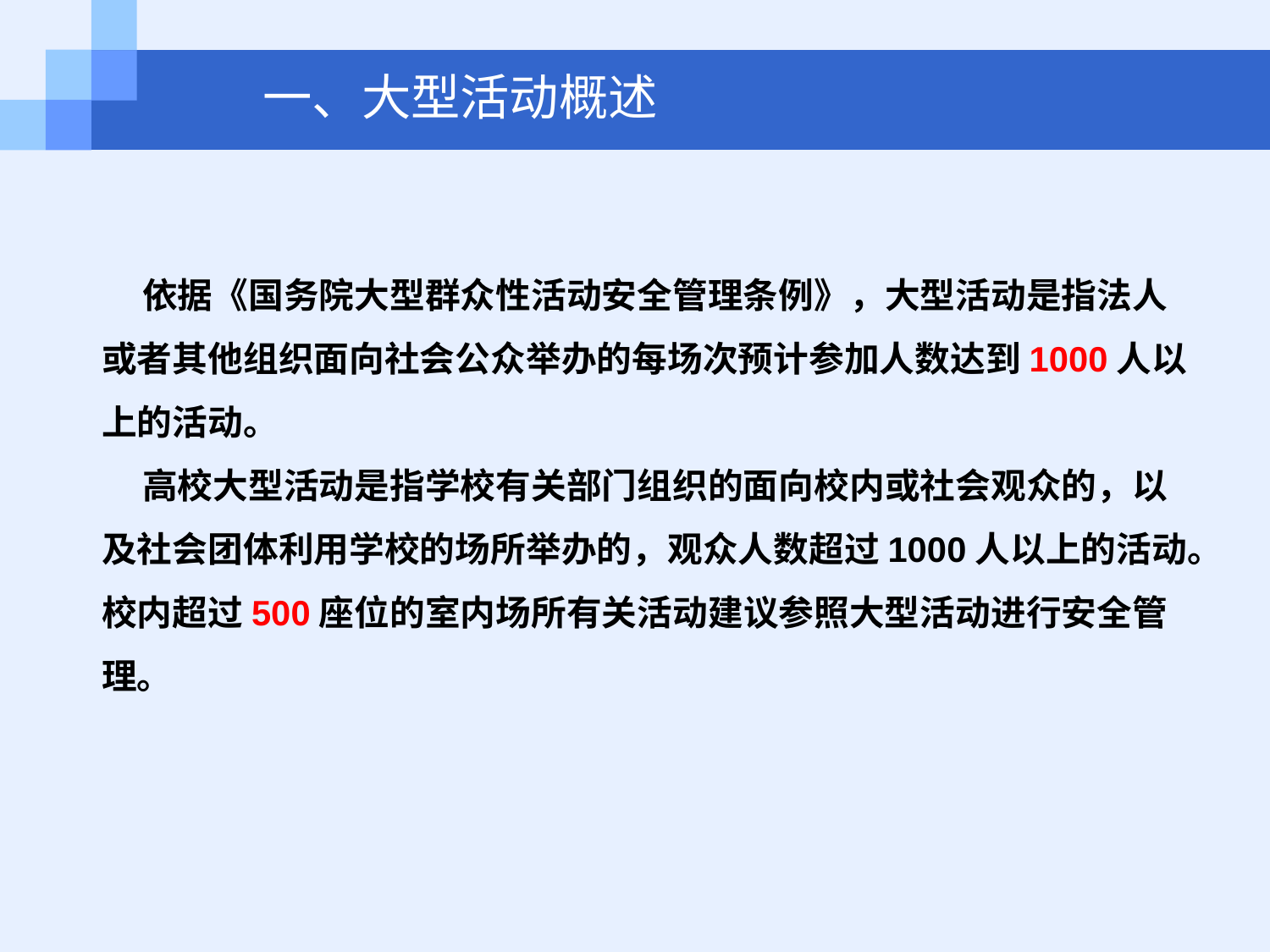

一、大型活动概述
    依据《国务院大型群众性活动安全管理条例》，大型活动是指法人或者其他组织面向社会公众举办的每场次预计参加人数达到1000人以上的活动。
    高校大型活动是指学校有关部门组织的面向校内或社会观众的，以及社会团体利用学校的场所举办的，观众人数超过1000人以上的活动。校内超过500座位的室内场所有关活动建议参照大型活动进行安全管理。